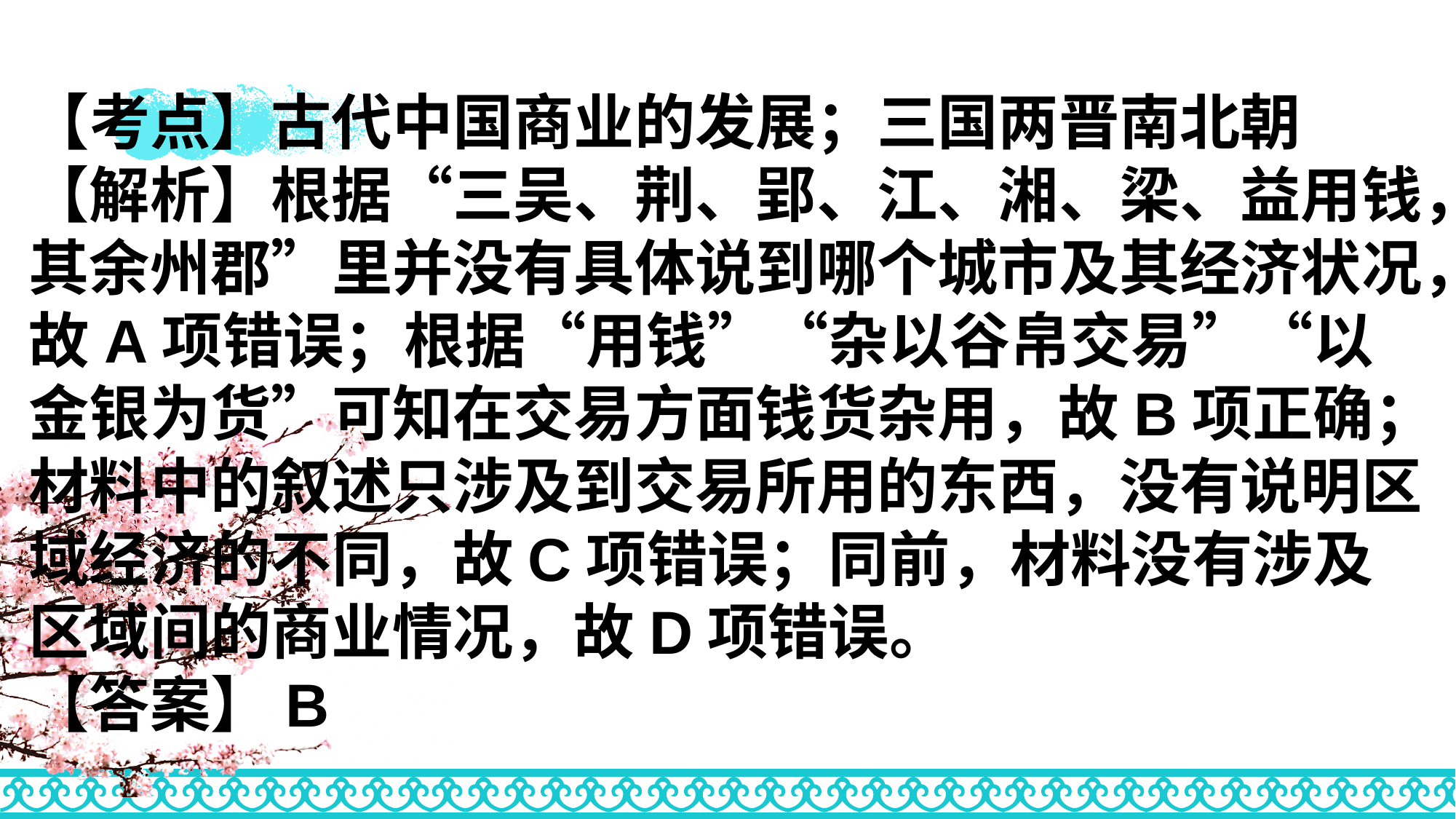

【考点】古代中国商业的发展；三国两晋南北朝
【解析】根据“三吴、荆、郢、江、湘、梁、益用钱，其余州郡”里并没有具体说到哪个城市及其经济状况，故A项错误；根据“用钱”“杂以谷帛交易”“以金银为货”可知在交易方面钱货杂用，故B项正确；材料中的叙述只涉及到交易所用的东西，没有说明区域经济的不同，故C项错误；同前，材料没有涉及区域间的商业情况，故D项错误。
【答案】B